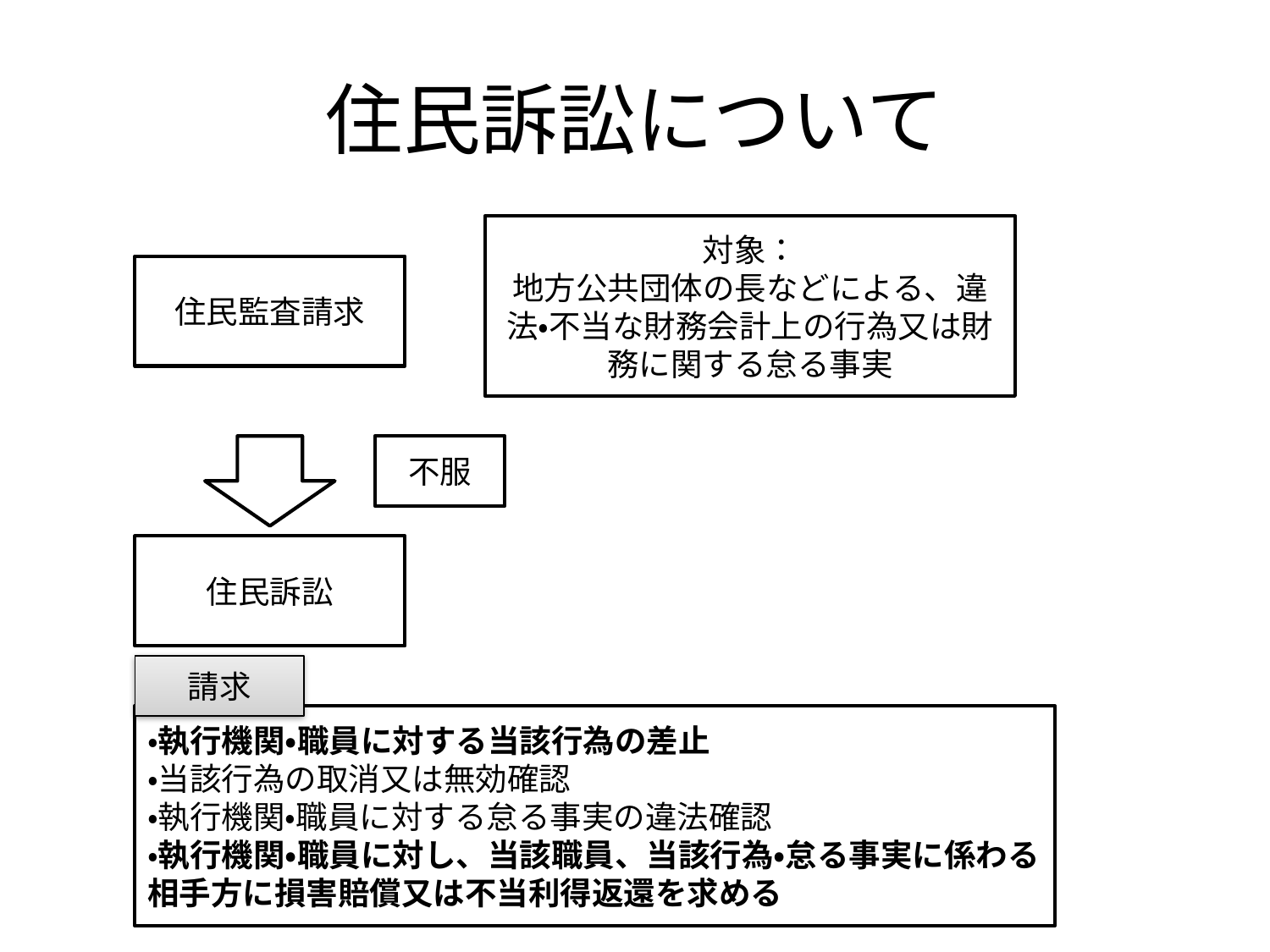

# 住民訴訟について
対象：
地方公共団体の長などによる、違法・不当な財務会計上の行為又は財務に関する怠る事実
住民監査請求

不服
住民訴訟
請求
・執行機関・職員に対する当該行為の差止
・当該行為の取消又は無効確認
・執行機関・職員に対する怠る事実の違法確認
・執行機関・職員に対し、当該職員、当該行為・怠る事実に係わる相手方に損害賠償又は不当利得返還を求める